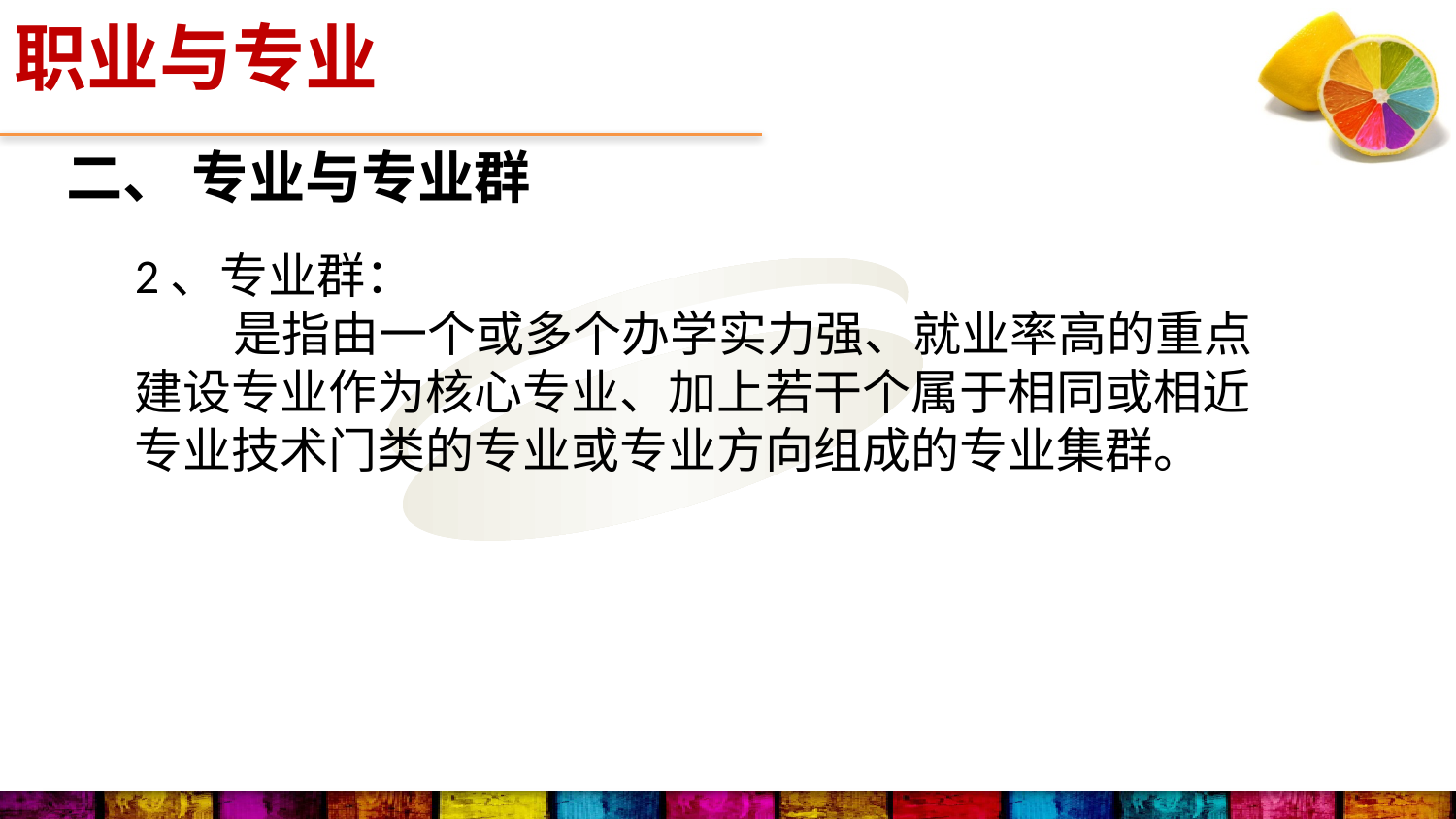

职业与专业

二、 专业与专业群
2、专业群：
        是指由一个或多个办学实力强、就业率高的重点建设专业作为核心专业、加上若干个属于相同或相近专业技术门类的专业或专业方向组成的专业集群。
FPA性格色彩的使命